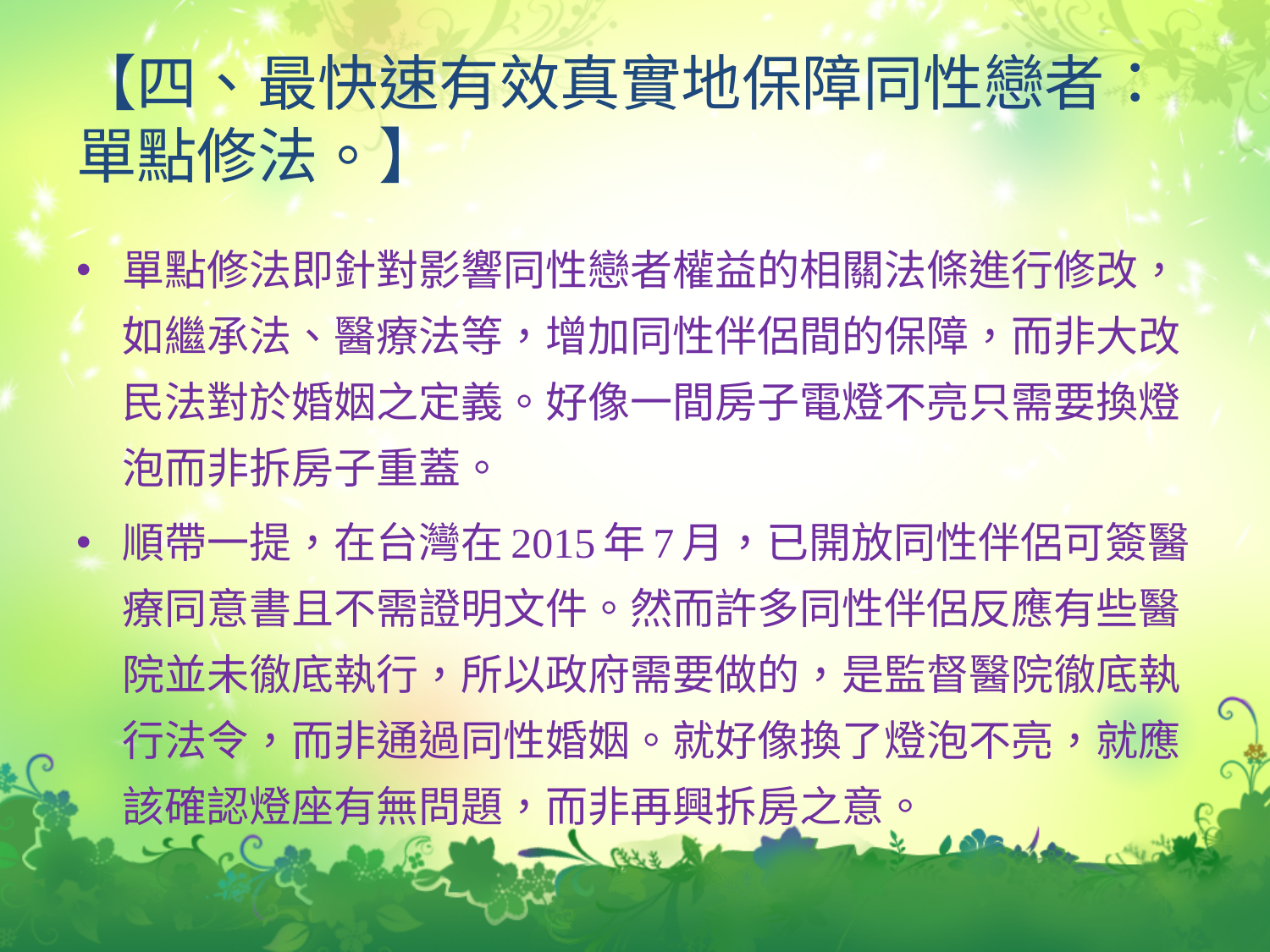

# 【四、最快速有效真實地保障同性戀者：單點修法。】
單點修法即針對影響同性戀者權益的相關法條進行修改，如繼承法、醫療法等，增加同性伴侶間的保障，而非大改民法對於婚姻之定義。好像一間房子電燈不亮只需要換燈泡而非拆房子重蓋。
順帶一提，在台灣在2015年7月，已開放同性伴侶可簽醫療同意書且不需證明文件。然而許多同性伴侶反應有些醫院並未徹底執行，所以政府需要做的，是監督醫院徹底執行法令，而非通過同性婚姻。就好像換了燈泡不亮，就應該確認燈座有無問題，而非再興拆房之意。